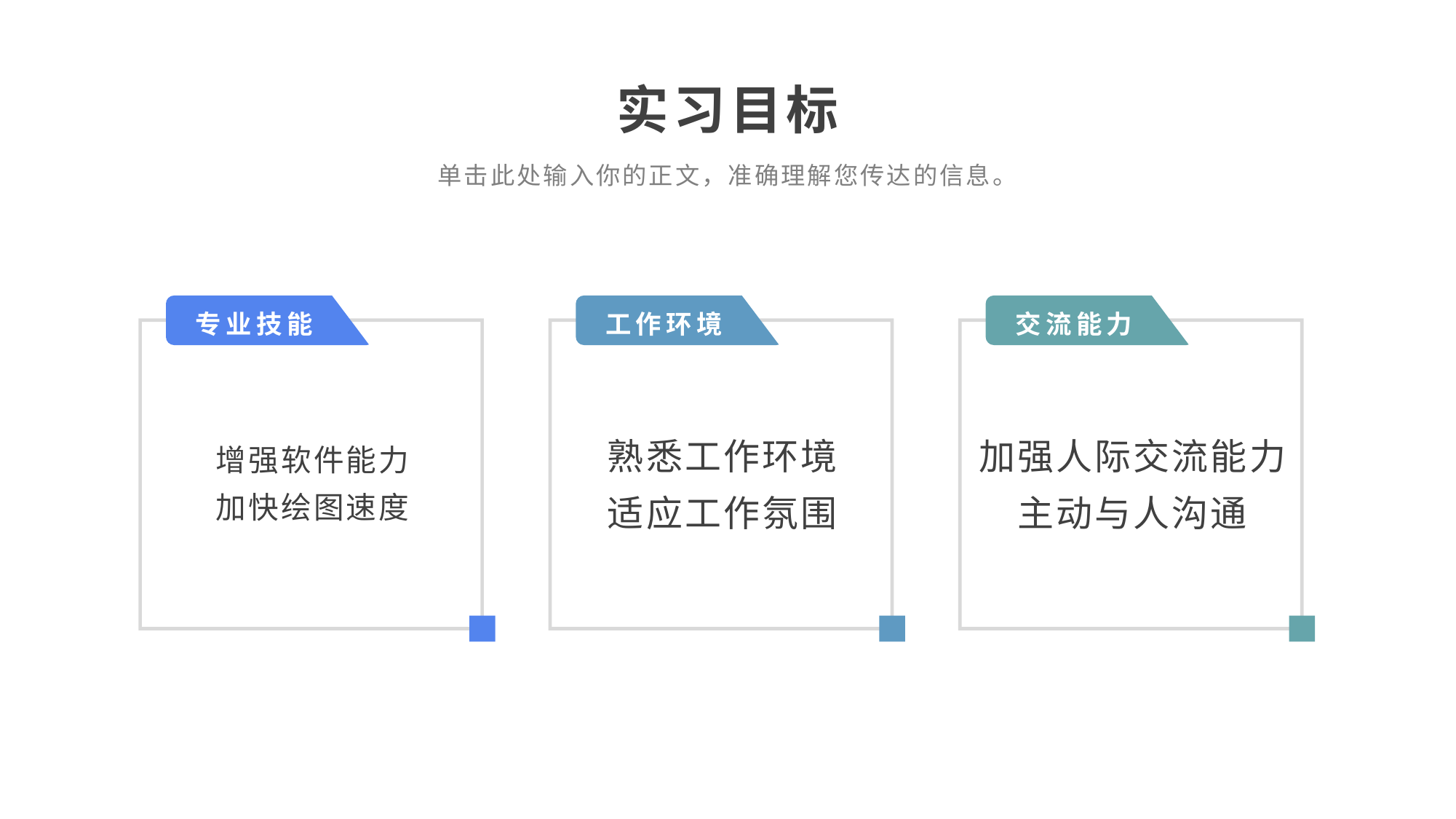

实习目标
单击此处输入你的正文，准确理解您传达的信息。
专业技能
工作环境
交流能力

增强软件能力
加快绘图速度
熟悉工作环境
适应工作氛围
加强人际交流能力
主动与人沟通